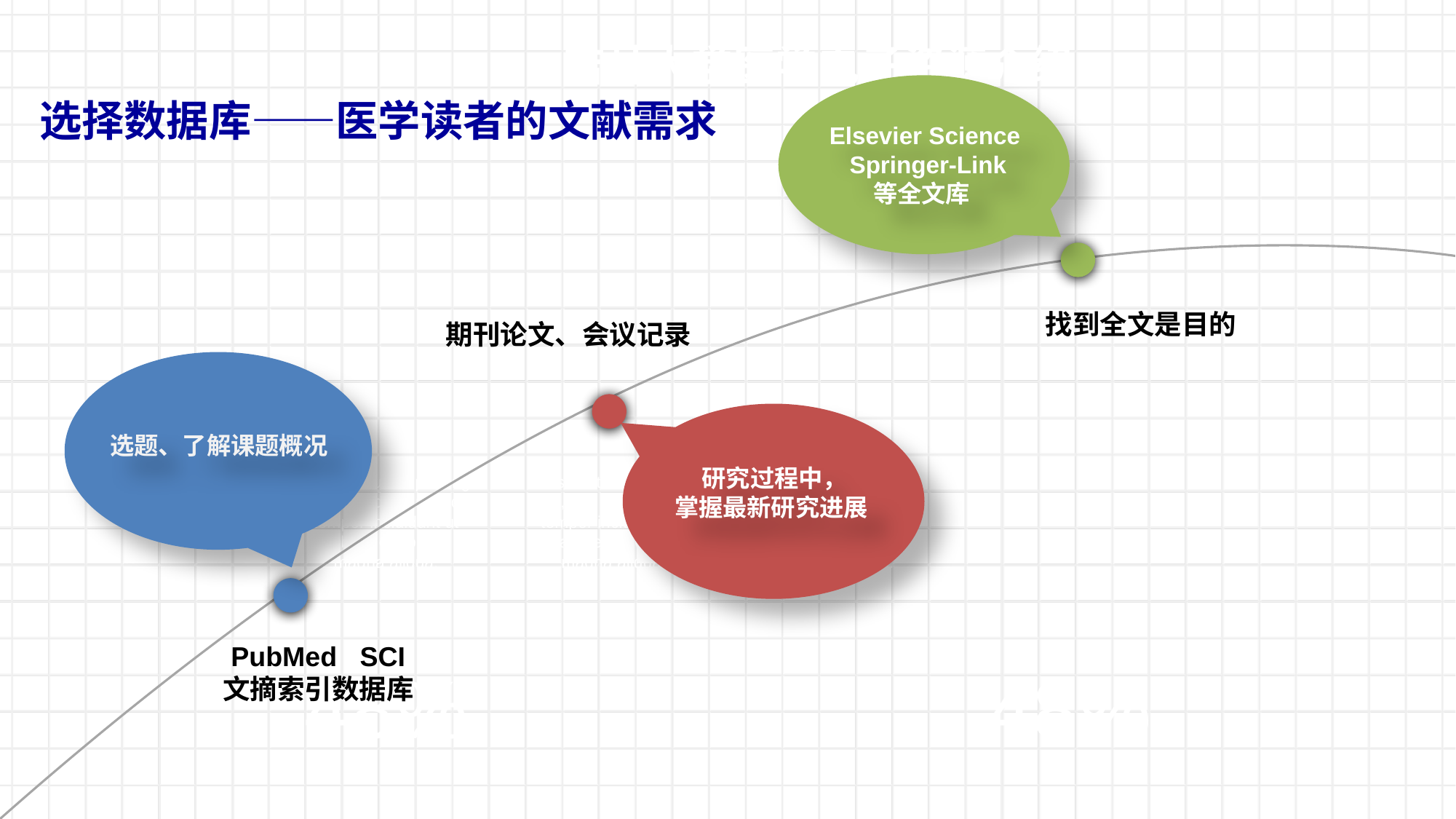

吉林大学医学电子资源介绍
选择数据库——医学读者的文献需求

Elsevier Science
   Springer-Link
       等全文库

找到全文是目的

期刊论文、会议记录

 选题、了解课题概况

        研究过程中，
   掌握最新研究进展
consectetur adipisicing elit, sed do eiusmod tempor incididunt ut labore et dolore magna aliqua.
consectetur adipisicing elit, sed do eiusmod tempor incididunt ut labore et dolore magna aliqua.
consectetur adipisicing elit, sed do eiusmod tempor incididunt ut labore et dolore magna aliqua.

PubMed   SCI
文摘索引数据库
48%
48%